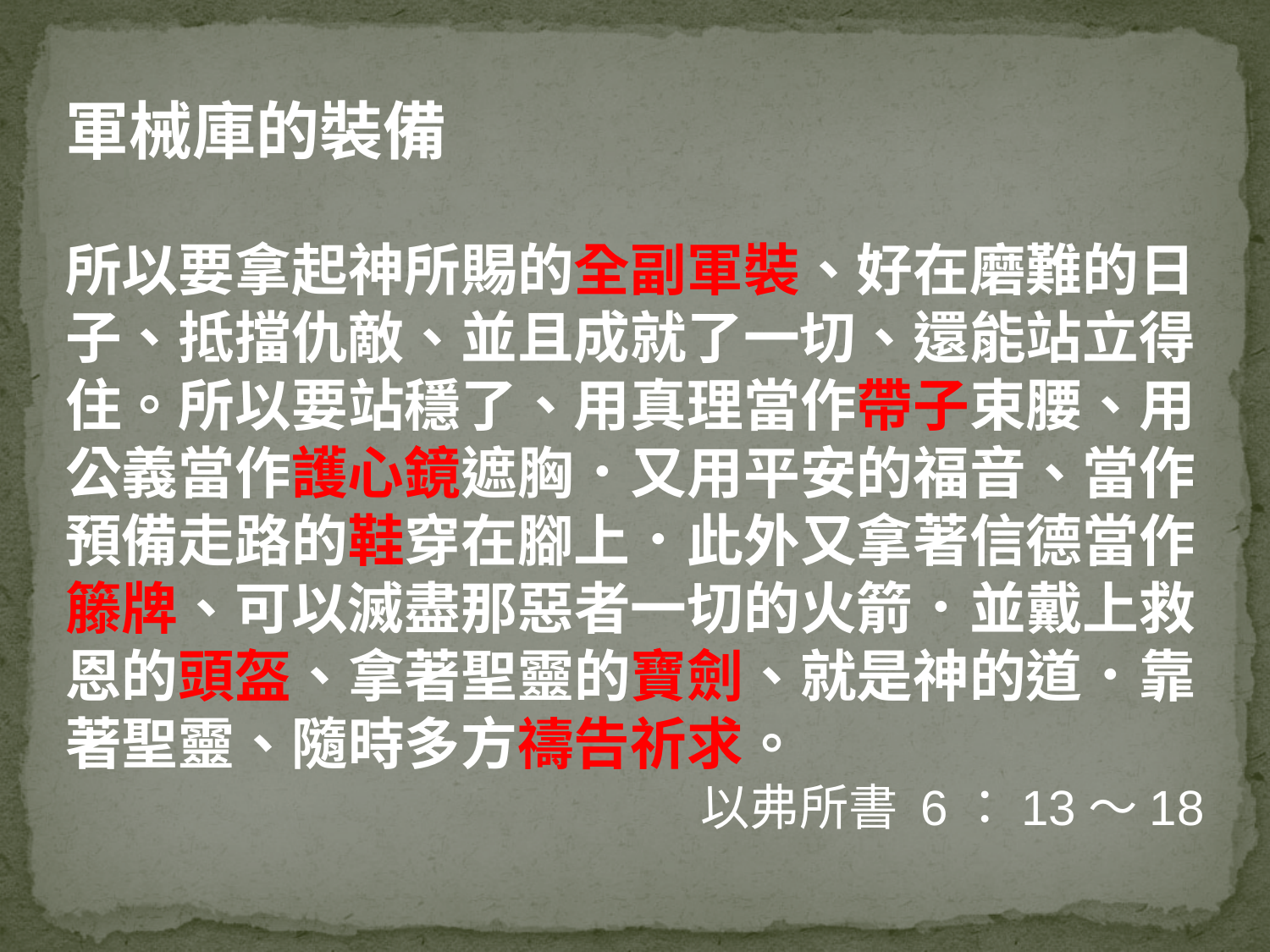

軍械庫的裝備

所以要拿起神所賜的全副軍裝、好在磨難的日子、抵擋仇敵、並且成就了一切、還能站立得住。所以要站穩了、用真理當作帶子束腰、用公義當作護心鏡遮胸．又用平安的福音、當作預備走路的鞋穿在腳上．此外又拿著信德當作籐牌、可以滅盡那惡者一切的火箭．並戴上救恩的頭盔、拿著聖靈的寶劍、就是神的道．靠著聖靈、隨時多方禱告祈求。
以弗所書 6：13～18